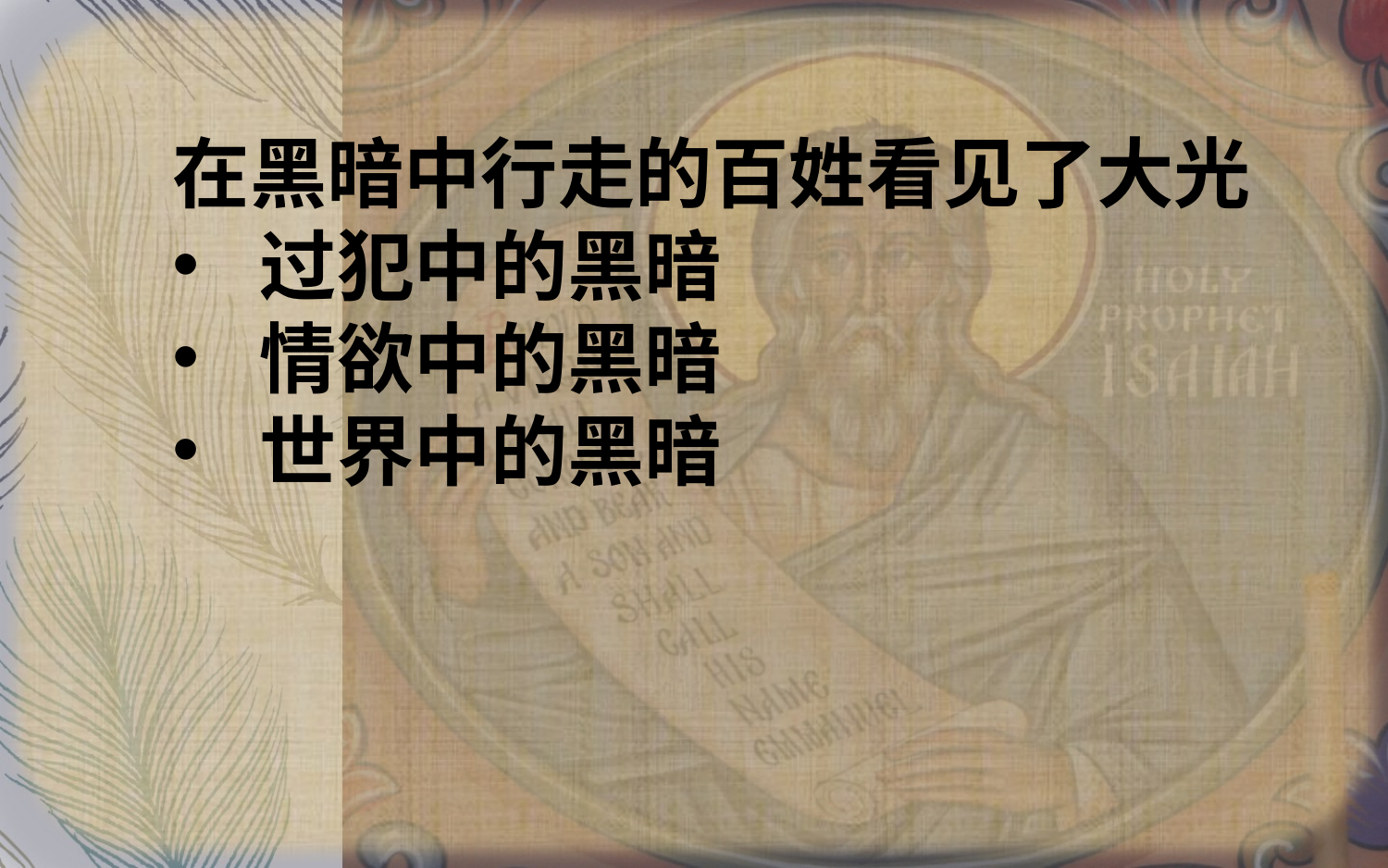

在黑暗中行走的百姓看见了大光
过犯中的黑暗
情欲中的黑暗
世界中的黑暗